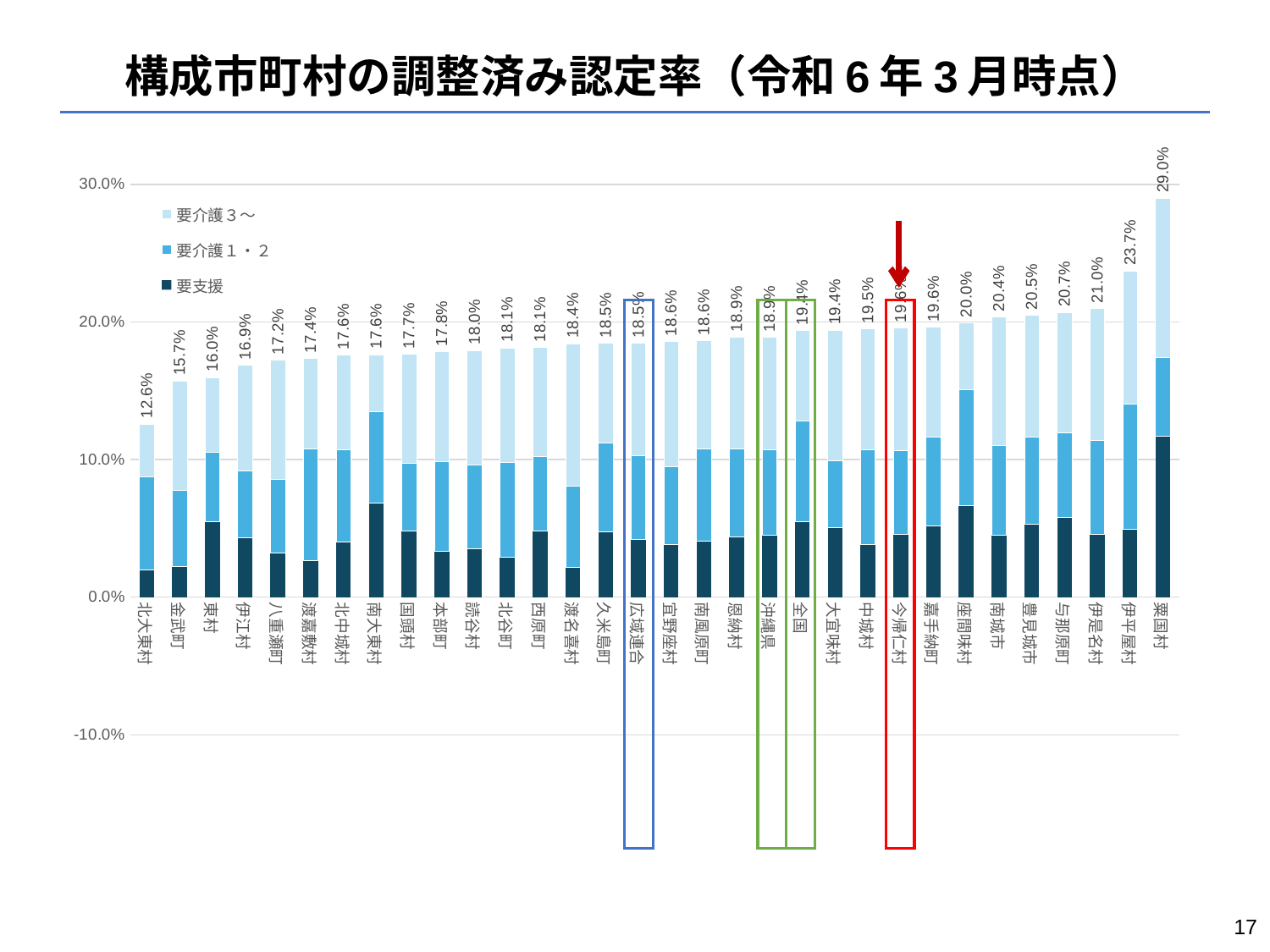

# 構成市町村の調整済み認定率（令和6年3月時点）

### Chart

| Category | 要支援 | 要介護１・２ | 要介護３～ | 認定率 |
|---|---|---|---|---|
| 北大東村 | 0.020158281584733397 | 0.06743203263008465 | 0.03839989588510878 | 0.12599021009992684 |
| 金武町 | 0.022185714078671315 | 0.0557322235700929 | 0.0793313615158771 | 0.1572492991646413 |
| 東村 | 0.05506032135245567 | 0.05062093645089954 | 0.05413530846604162 | 0.15981656626939683 |
| 伊江村 | 0.04354072506290732 | 0.04850587447827666 | 0.07682680248321208 | 0.16887340202439605 |
| 八重瀬町 | 0.03193478952942831 | 0.05400069007477479 | 0.08647787288827442 | 0.1724133524924775 |
| 渡嘉敷村 | 0.02662004756687616 | 0.08110395748548939 | 0.06598973663712765 | 0.1737137416894932 |
| 北中城村 | 0.04017595843632758 | 0.0670080696022125 | 0.06888228050249155 | 0.17606630854103164 |
| 南大東村 | 0.06870053580258341 | 0.06607704642776864 | 0.04165434317147603 | 0.1764319254018281 |
| 国頭村 | 0.048317719030424276 | 0.04930773522827409 | 0.07907278241739632 | 0.1766982366760947 |
| 本部町 | 0.03359304980279775 | 0.06510984898800147 | 0.07978574888697591 | 0.17848864767777514 |
| 読谷村 | 0.035441579262576135 | 0.06082166705374374 | 0.08325723037707292 | 0.1795204766933928 |
| 北谷町 | 0.029485190972406698 | 0.06873961462039355 | 0.08312142613434903 | 0.1813462317271493 |
| 西原町 | 0.04829304761435375 | 0.05432351700431877 | 0.07876987590570682 | 0.18138644052437933 |
| 渡名喜村 | 0.021925405654439283 | 0.058854945025116616 | 0.10348747125230483 | 0.18426782193186073 |
| 久米島町 | 0.04784680442549144 | 0.06422884237713682 | 0.072544192140019 | 0.18461983894264725 |
| 広域連合 | 0.04183696029049109 | 0.06100977727565868 | 0.08189998958454821 | 0.18474672715069795 |
| 宜野座村 | 0.03821242894142973 | 0.05659442522278724 | 0.09109731038504576 | 0.18590416454926276 |
| 南風原町 | 0.040684295878986095 | 0.0673465530700662 | 0.0784299281045356 | 0.18646077705358788 |
| 恩納村 | 0.043830856683098524 | 0.06386560453258207 | 0.08133234982231316 | 0.18902881103799374 |
| 沖縄県 | 0.045462157597216085 | 0.06170377967327381 | 0.08200638493946875 | 0.18917232220995867 |
| 全国 | 0.05527507349419442 | 0.07264324715754183 | 0.06578885997694658 | 0.19370718062868286 |
| 大宜味村 | 0.05091657499289412 | 0.048300446255469476 | 0.09488957933129658 | 0.19410660057966017 |
| 中城村 | 0.038194854194333716 | 0.06931363235357083 | 0.08781862952916875 | 0.19532711607707326 |
| 今帰仁村 | 0.04577324161870616 | 0.06106302600842908 | 0.0890451344641375 | 0.19588140209127275 |
| 嘉手納町 | 0.05220278328809857 | 0.06397911113493195 | 0.08019156522822754 | 0.19637345965125802 |
| 座間味村 | 0.06655556743654308 | 0.08423686666081147 | 0.04884116015627342 | 0.19963359425362792 |
| 南城市 | 0.04502724709518789 | 0.06551492937695072 | 0.09325968582301382 | 0.20380186229515243 |
| 豊見城市 | 0.05338526256683454 | 0.06309354566535062 | 0.08872959373918395 | 0.2052084019713691 |
| 与那原町 | 0.0577910936047904 | 0.06180832239116832 | 0.08751306600738042 | 0.20711248200333915 |
| 伊是名村 | 0.04555648024452718 | 0.06837627037593577 | 0.09605903688003463 | 0.20999178750049757 |
| 伊平屋村 | 0.04923309959661666 | 0.09131171881811209 | 0.09673359707263629 | 0.23727841548736506 |
| 粟国村 | 0.11694279278098932 | 0.05732999202978596 | 0.1158535295813579 | 0.2901263143921332 |

17